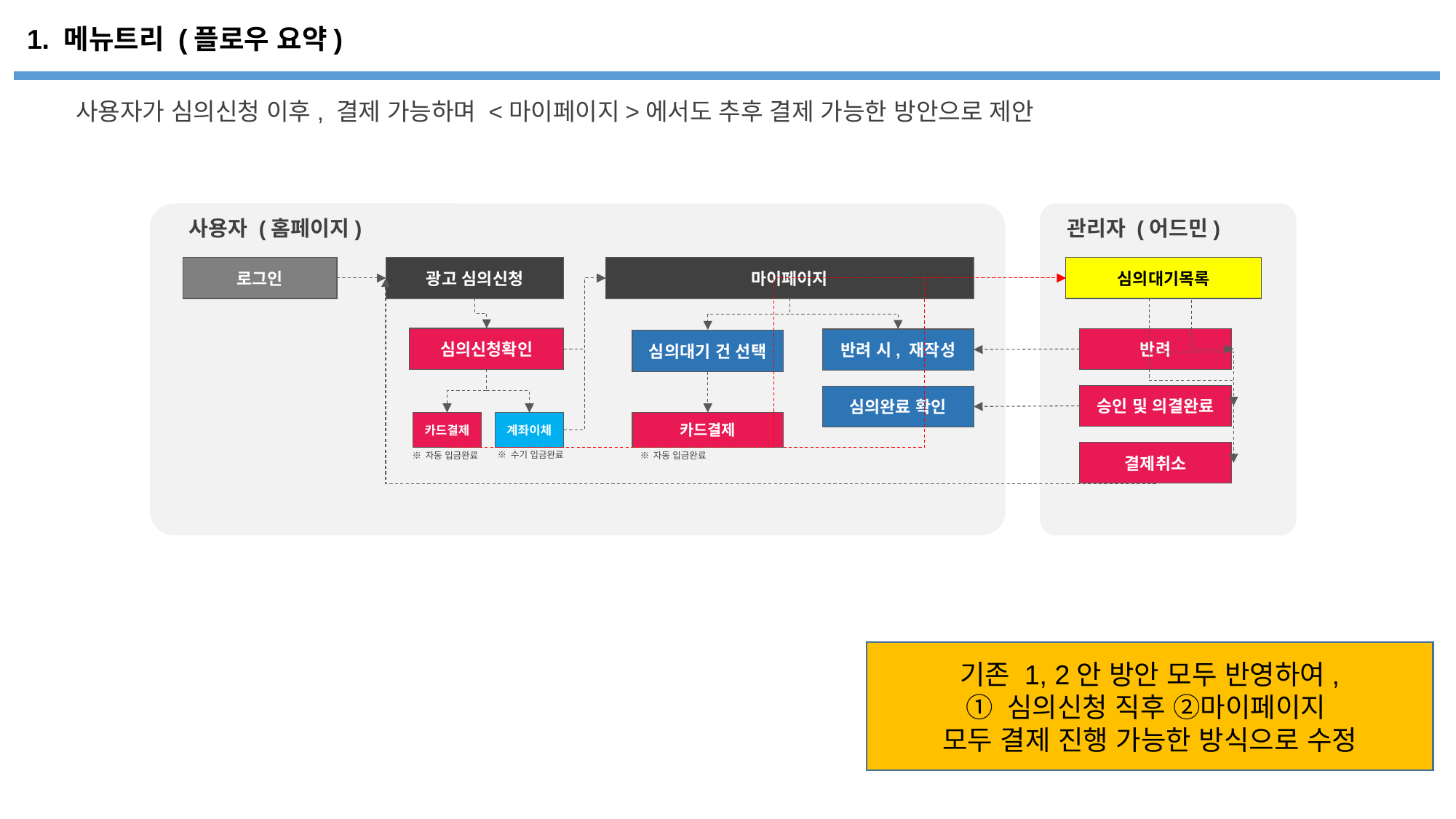

1. 메뉴트리 (플로우 요약)
사용자가 심의신청 이후, 결제 가능하며 <마이페이지>에서도 추후 결제 가능한 방안으로 제안

사용자 (홈페이지)
관리자 (어드민)
로그인
광고 심의신청
마이페이지
심의대기 건 선택
심의대기목록
반려
승인 및 의결완료
결제취소
심의신청확인
반려 시, 재작성
심의완료 확인
카드결제
계좌이체
카드결제
※ 수기 입금완료
※ 자동 입금완료
※ 자동 입금완료
기존 1, 2안 방안 모두 반영하여,
① 심의신청 직후 ②마이페이지
모두 결제 진행 가능한 방식으로 수정